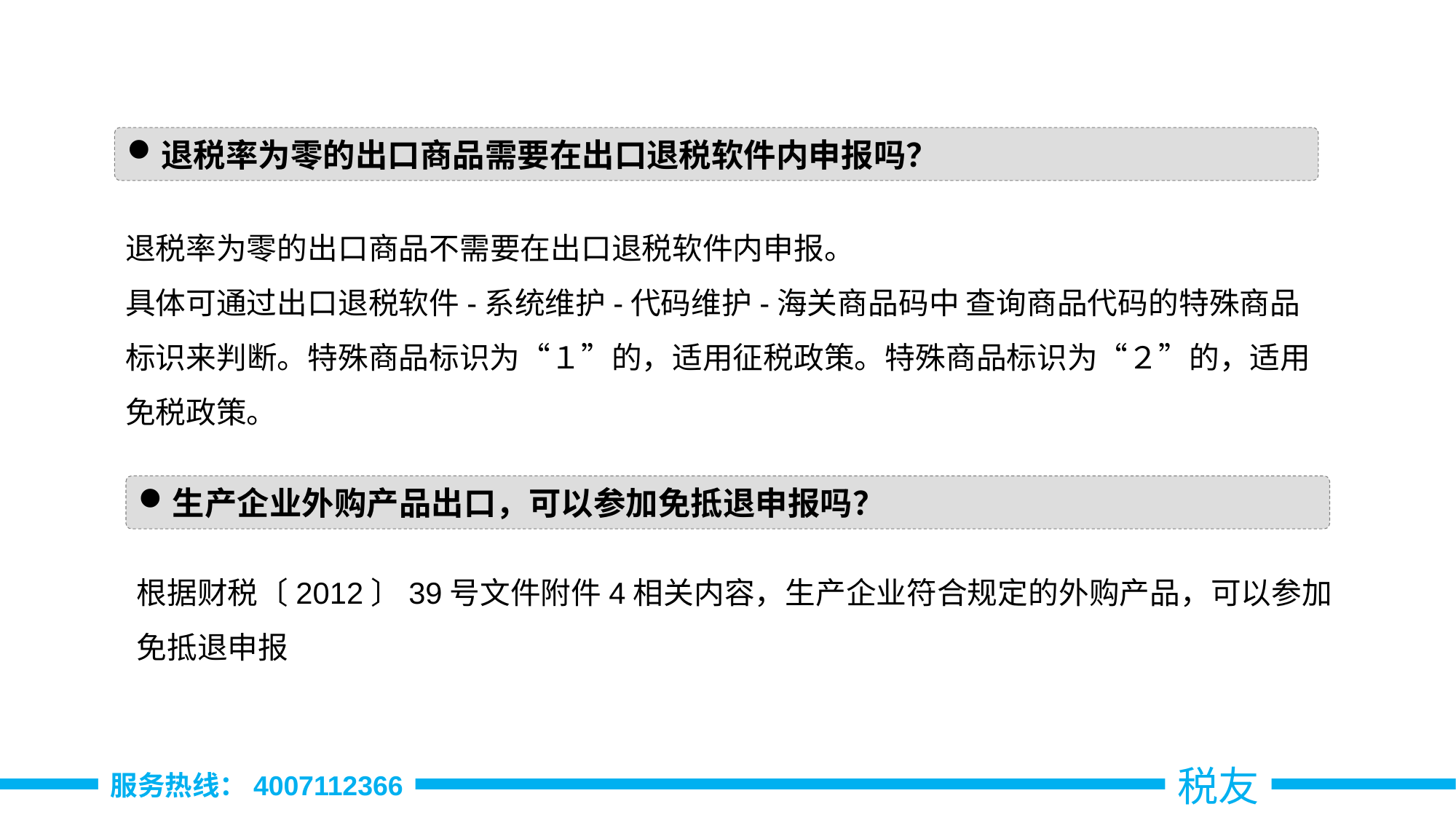

退税率为零的出口商品需要在出口退税软件内申报吗？
退税率为零的出口商品不需要在出口退税软件内申报。
具体可通过出口退税软件-系统维护-代码维护-海关商品码中 查询商品代码的特殊商品标识来判断。特殊商品标识为“１”的，适用征税政策。特殊商品标识为“２”的，适用免税政策。
生产企业外购产品出口，可以参加免抵退申报吗？
根据财税〔2012〕39号文件附件4相关内容，生产企业符合规定的外购产品，可以参加免抵退申报